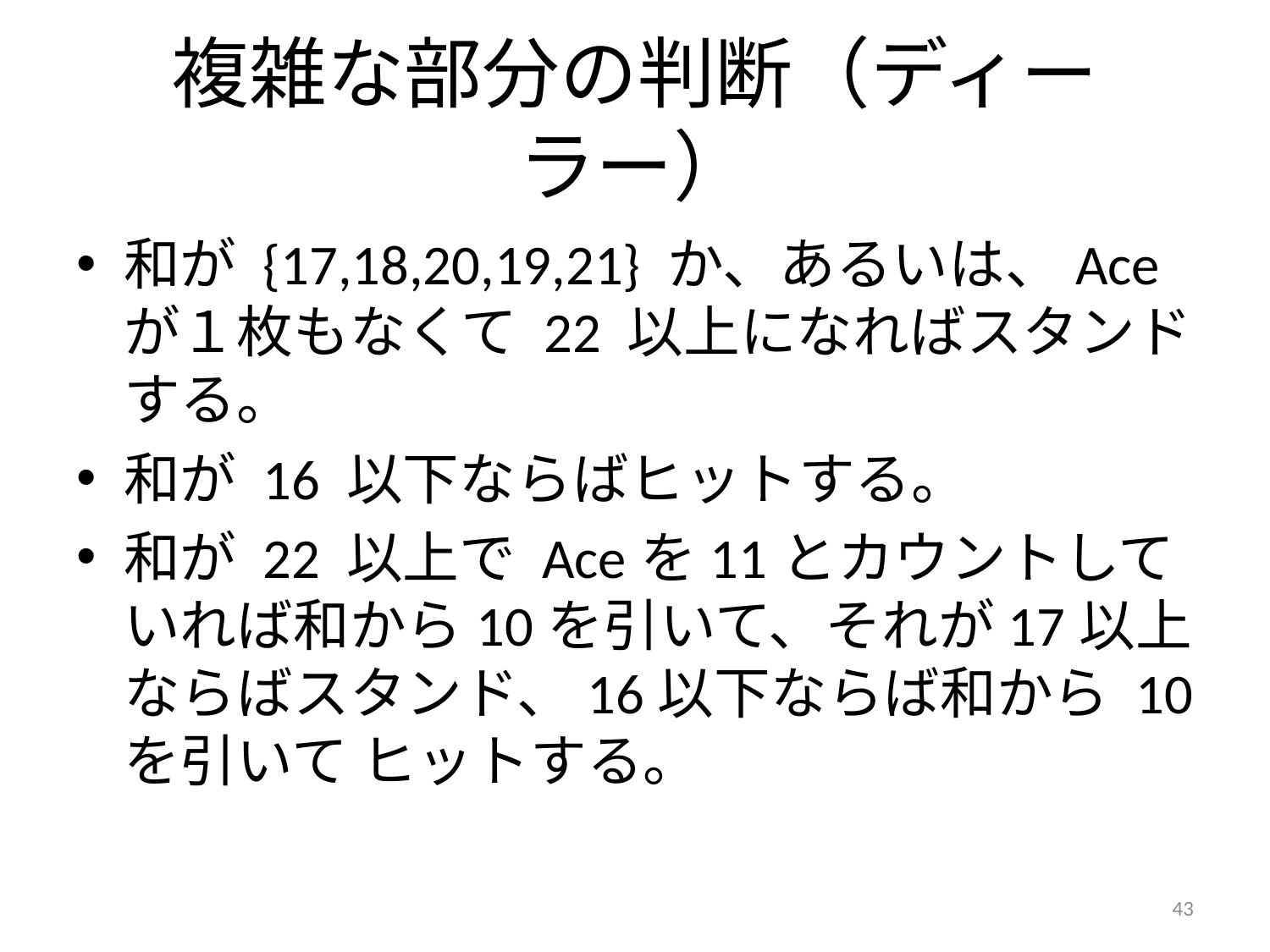

# 複雑な部分の判断（ディーラー）
和が {17,18,20,19,21} か、あるいは、Ace が１枚もなくて 22 以上になればスタンドする。
和が 16 以下ならばヒットする。
和が 22 以上で Aceを11とカウントしていれば和から10を引いて、それが17以上ならばスタンド、16以下ならば和から 10 を引いて ヒットする。
43